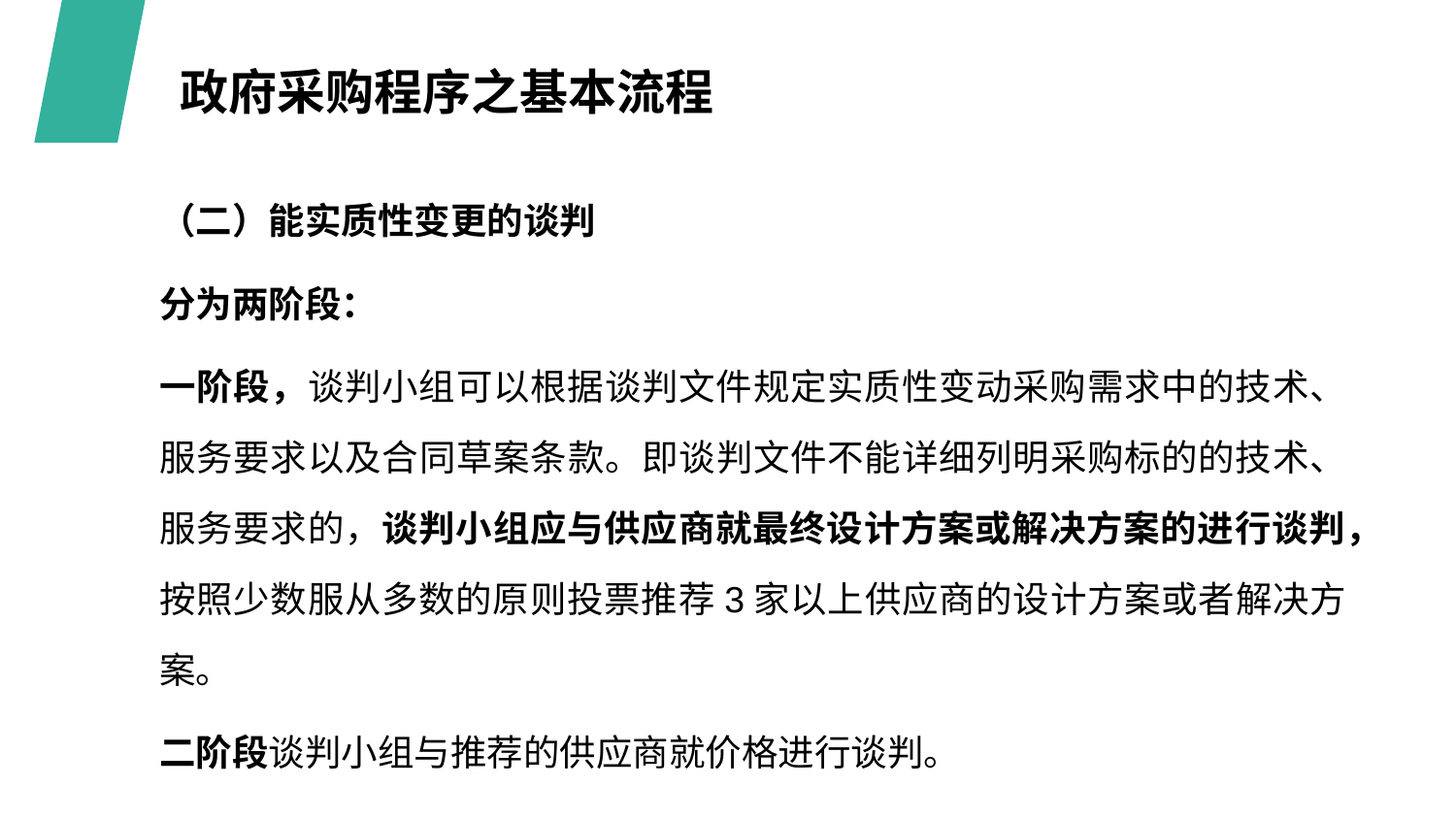

政府采购程序之基本流程
（二）能实质性变更的谈判
分为两阶段：
一阶段，谈判小组可以根据谈判文件规定实质性变动采购需求中的技术、服务要求以及合同草案条款。即谈判文件不能详细列明采购标的的技术、服务要求的，谈判小组应与供应商就最终设计方案或解决方案的进行谈判，按照少数服从多数的原则投票推荐3家以上供应商的设计方案或者解决方案。
二阶段谈判小组与推荐的供应商就价格进行谈判。